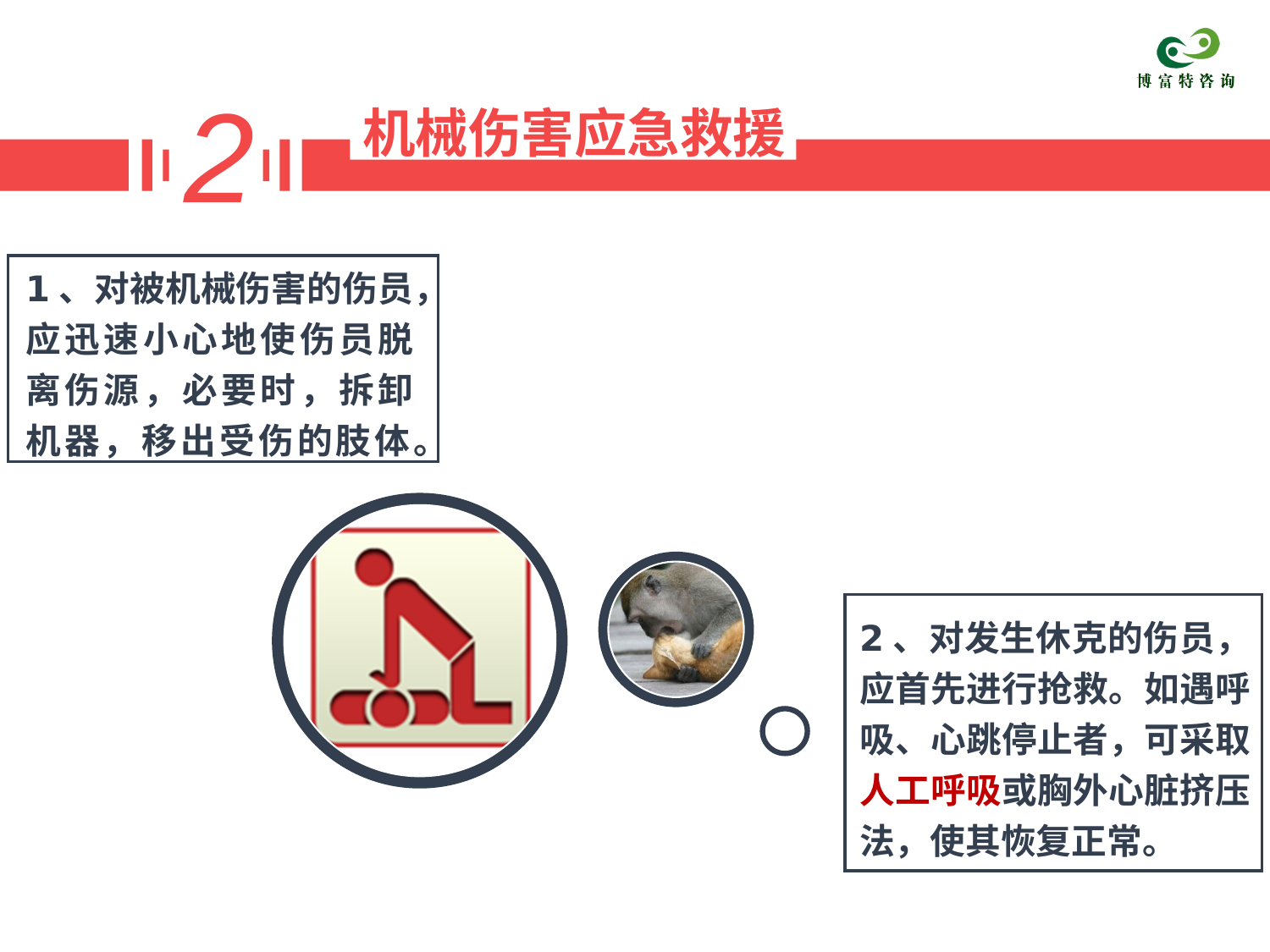

2

机械伤害应急救援

1、对被机械伤害的伤员，应迅速小心地使伤员脱离伤源，必要时，拆卸机器，移出受伤的肢体。

2、对发生休克的伤员，应首先进行抢救。如遇呼吸、心跳停止者，可采取人工呼吸或胸外心脏挤压法，使其恢复正常。